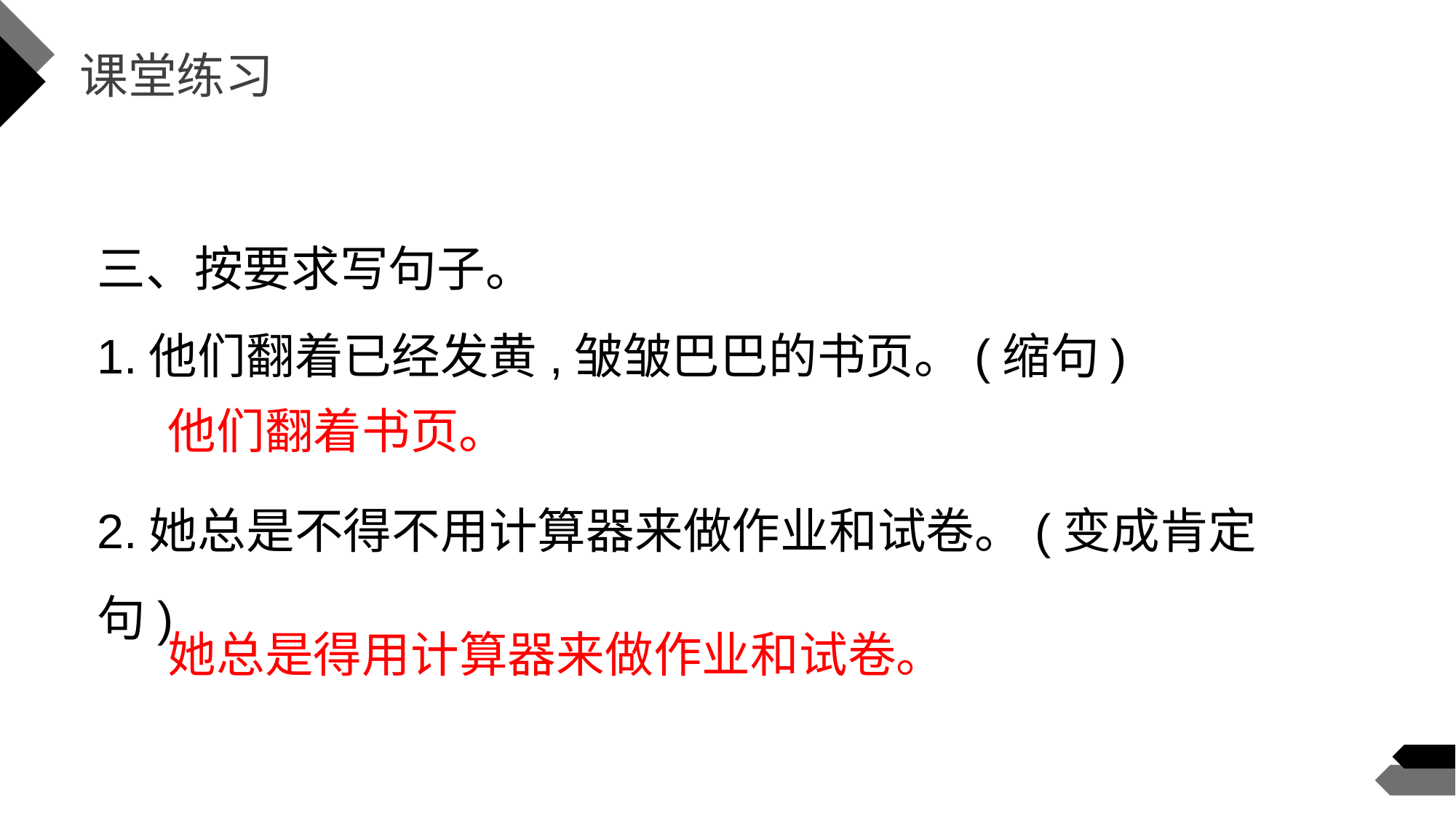

课堂练习
三、按要求写句子。
1.他们翻着已经发黄,皱皱巴巴的书页。(缩句)

2.她总是不得不用计算器来做作业和试卷。(变成肯定句)

他们翻着书页。
她总是得用计算器来做作业和试卷。